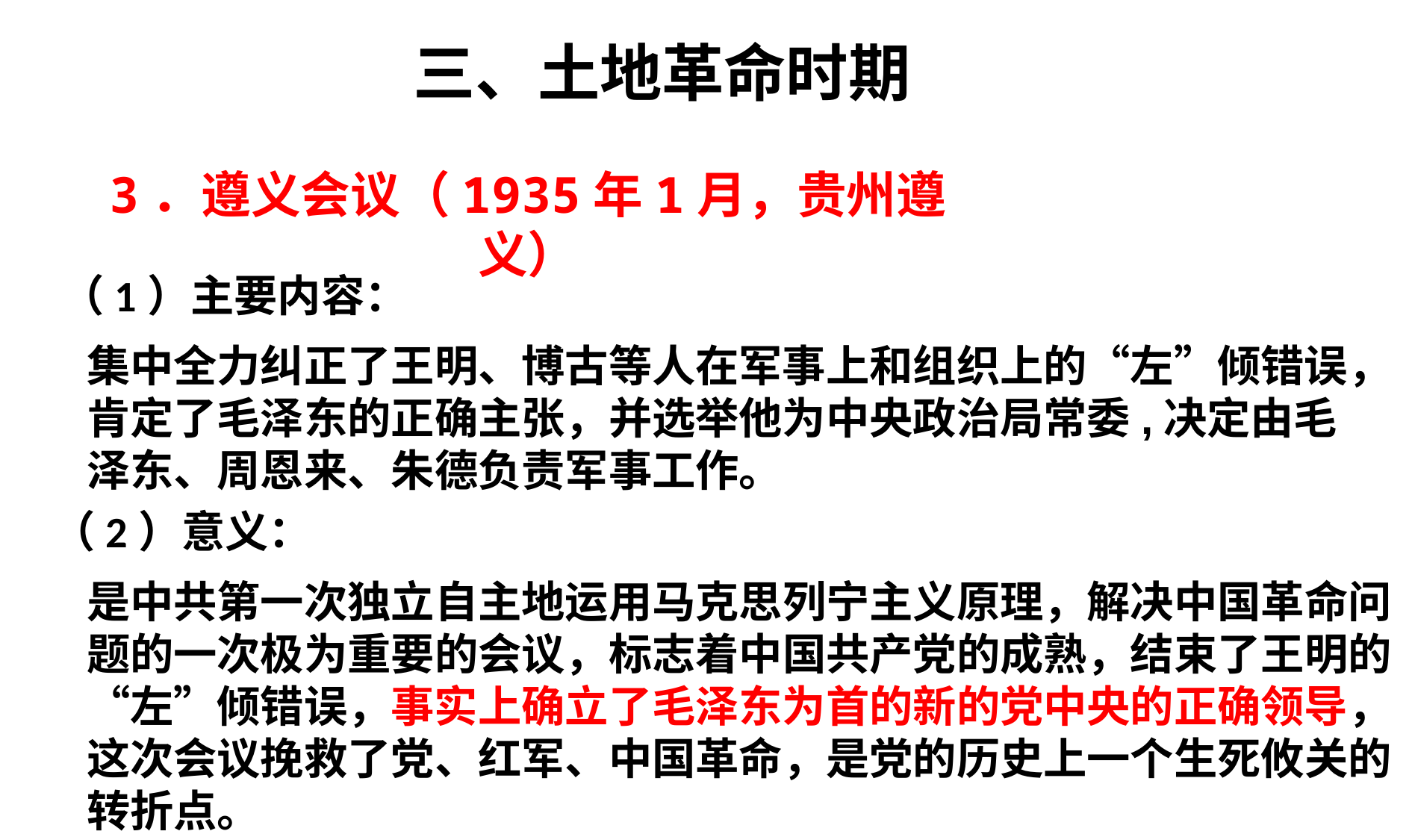

三、土地革命时期
3．遵义会议（1935年1月，贵州遵义）
（1）主要内容：
集中全力纠正了王明、博古等人在军事上和组织上的“左”倾错误，肯定了毛泽东的正确主张，并选举他为中央政治局常委,决定由毛泽东、周恩来、朱德负责军事工作。
（2）意义：
是中共第一次独立自主地运用马克思列宁主义原理，解决中国革命问题的一次极为重要的会议，标志着中国共产党的成熟，结束了王明的“左”倾错误，事实上确立了毛泽东为首的新的党中央的正确领导，这次会议挽救了党、红军、中国革命，是党的历史上一个生死攸关的转折点。